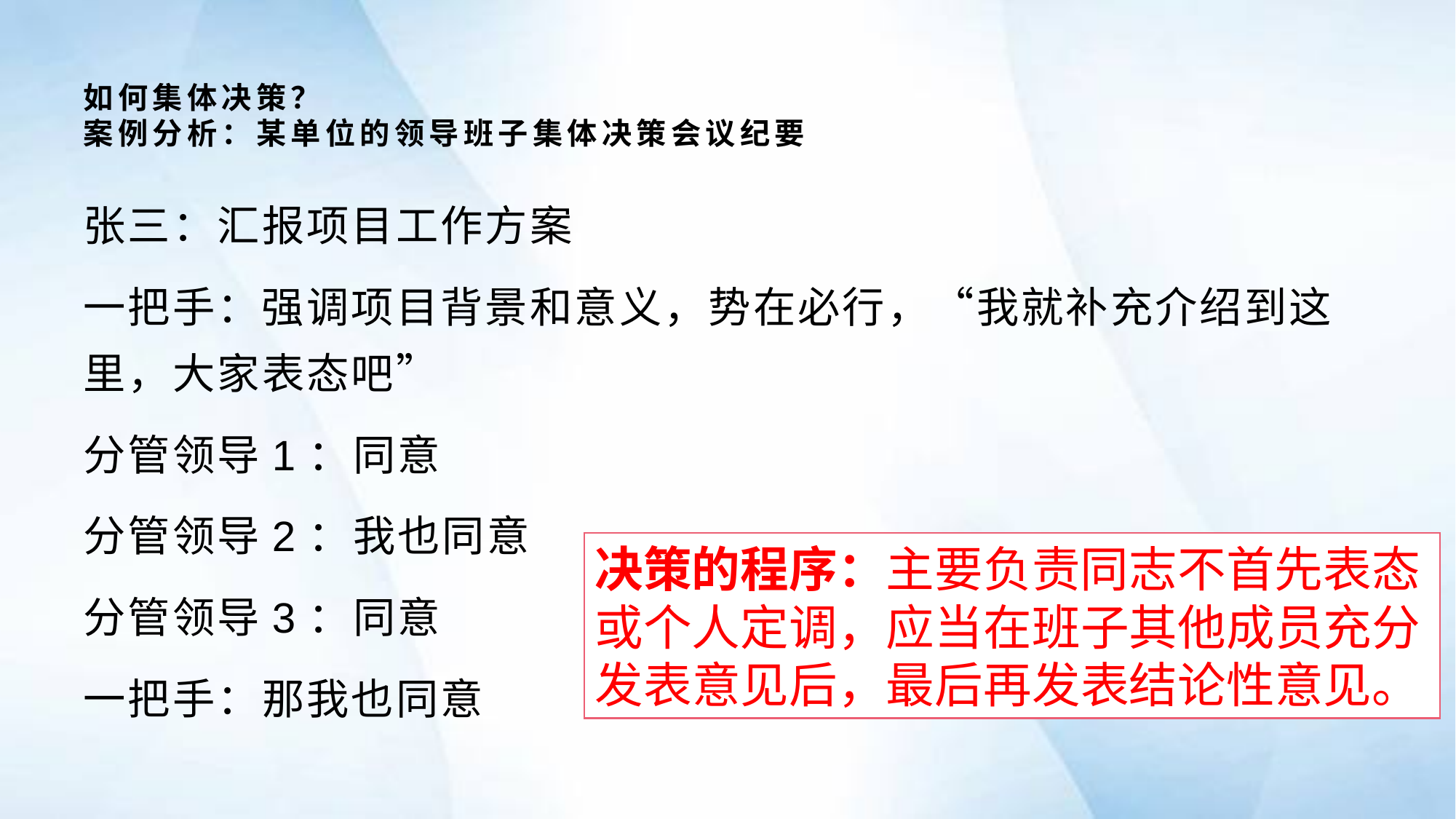

# 如何集体决策？ 案例分析：某单位的领导班子集体决策会议纪要
张三：汇报项目工作方案
一把手：强调项目背景和意义，势在必行，“我就补充介绍到这里，大家表态吧”
分管领导1：同意
分管领导2：我也同意
分管领导3：同意
一把手：那我也同意

决策的程序：主要负责同志不首先表态或个人定调，应当在班子其他成员充分发表意见后，最后再发表结论性意见。
45